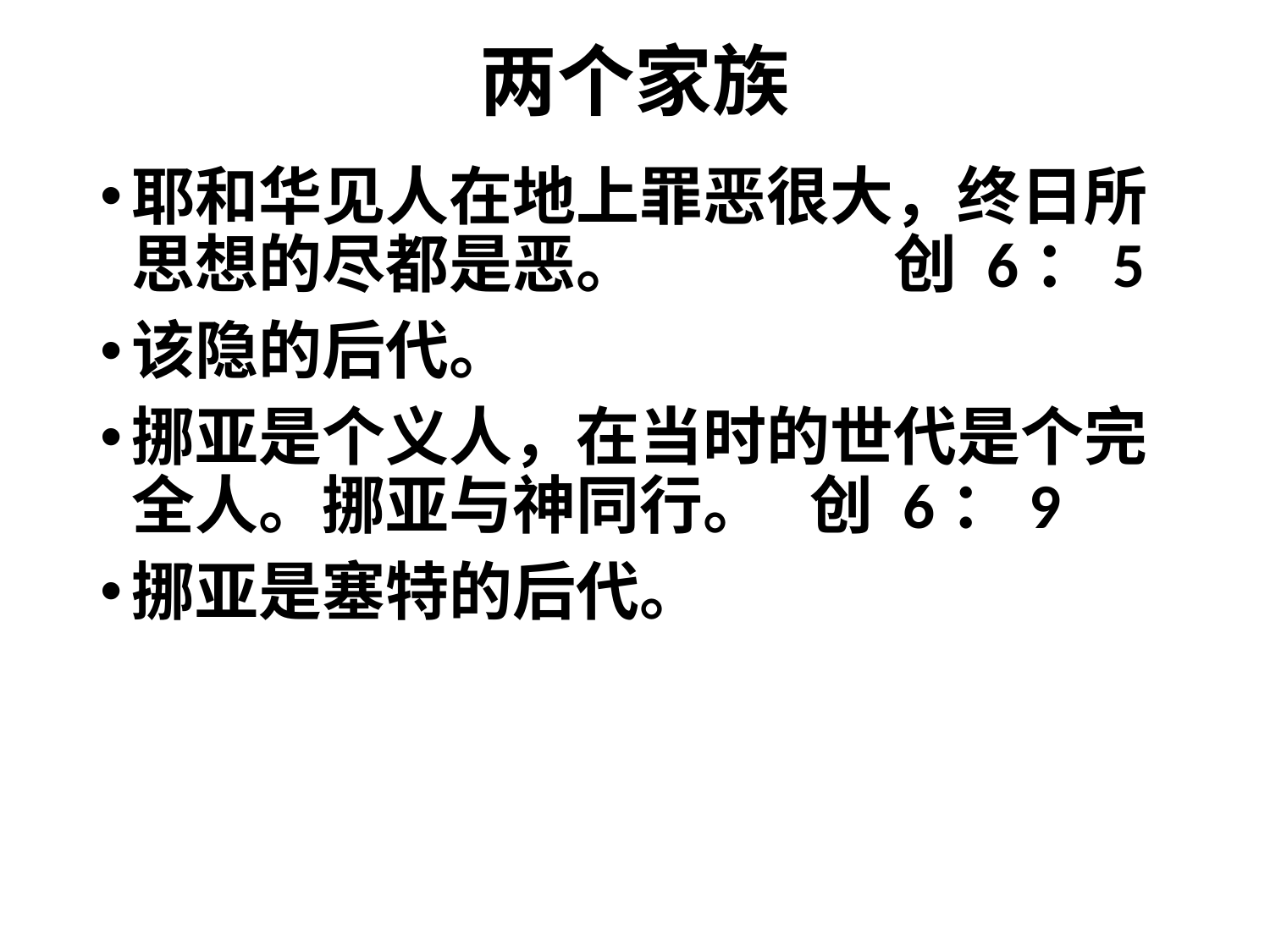

# 两个家族
耶和华见人在地上罪恶很大，终日所思想的尽都是恶。		创 6：5
该隐的后代。
挪亚是个义人，在当时的世代是个完全人。挪亚与神同行。   创 6：9
挪亚是塞特的后代。